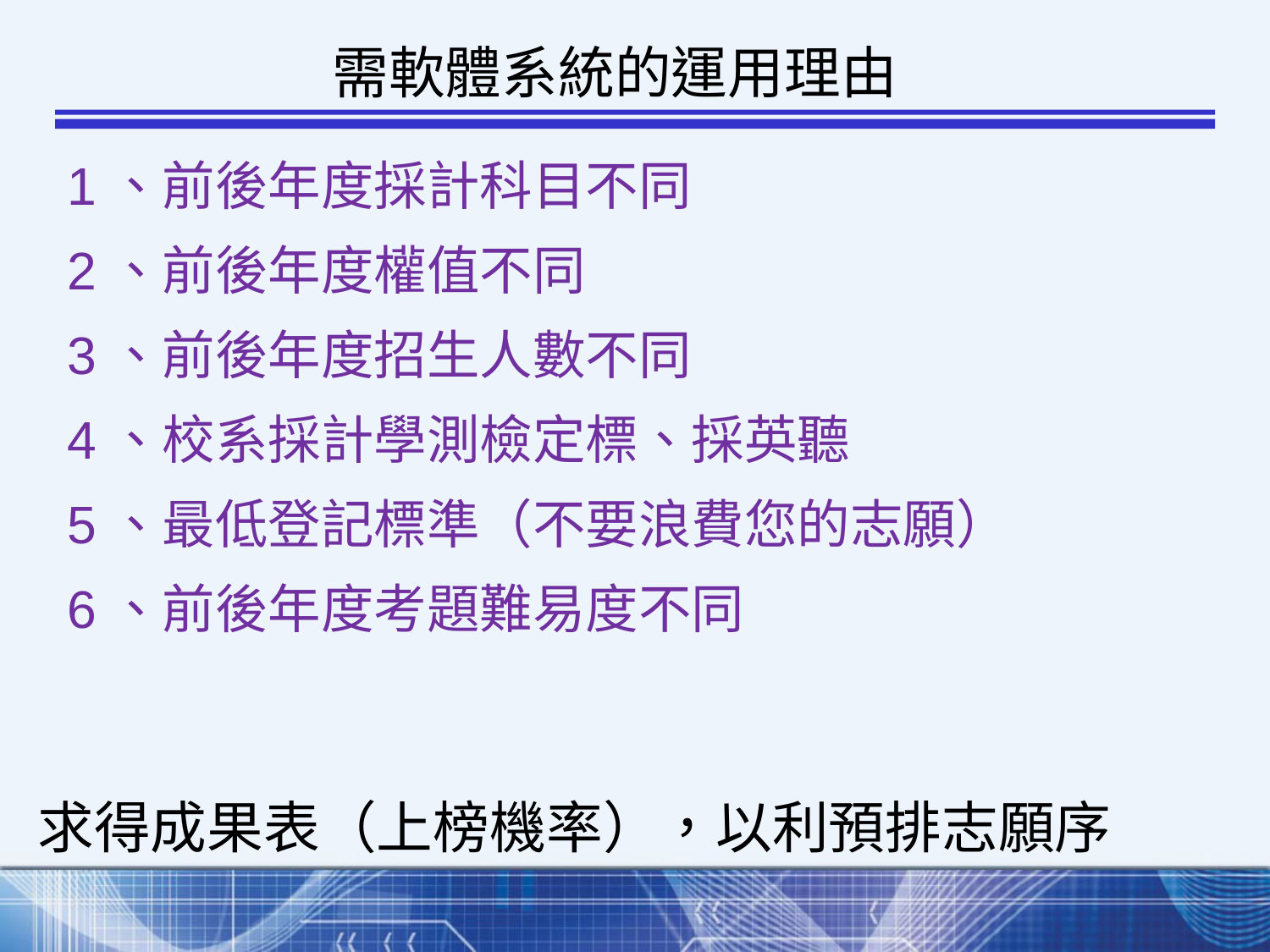

需軟體系統的運用理由
1、前後年度採計科目不同
2、前後年度權值不同
3、前後年度招生人數不同
4、校系採計學測檢定標、採英聽
5、最低登記標準（不要浪費您的志願）
6、前後年度考題難易度不同
求得成果表（上榜機率），以利預排志願序